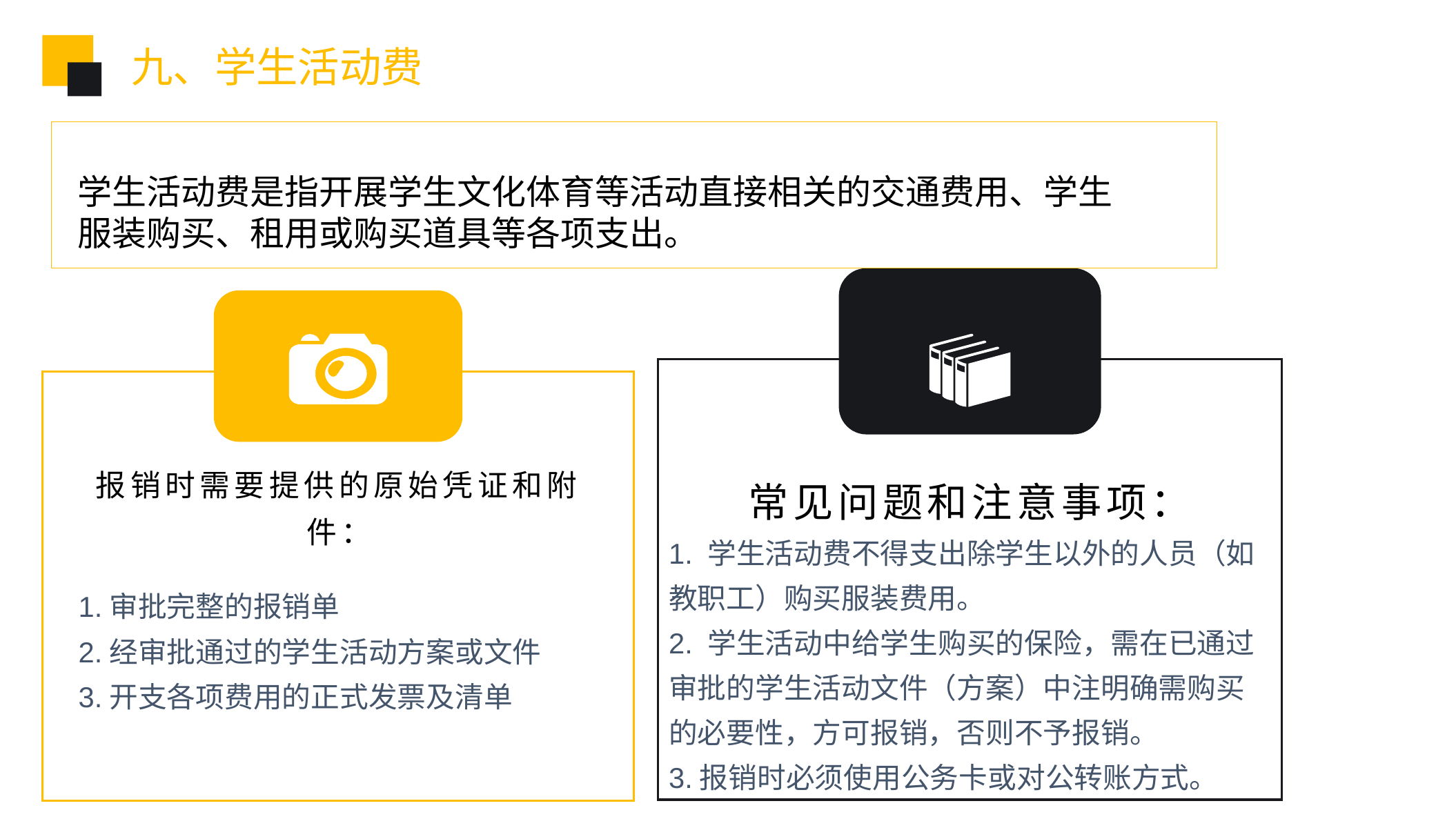

九、学生活动费

学生活动费是指开展学生文化体育等活动直接相关的交通费用、学生服装购买、租用或购买道具等各项支出。

报销时需要提供的原始凭证和附件：

1.审批完整的报销单
2.经审批通过的学生活动方案或文件
3.开支各项费用的正式发票及清单
常见问题和注意事项：
1. 学生活动费不得支出除学生以外的人员（如教职工）购买服装费用。
2. 学生活动中给学生购买的保险，需在已通过审批的学生活动文件（方案）中注明确需购买的必要性，方可报销，否则不予报销。
3.报销时必须使用公务卡或对公转账方式。